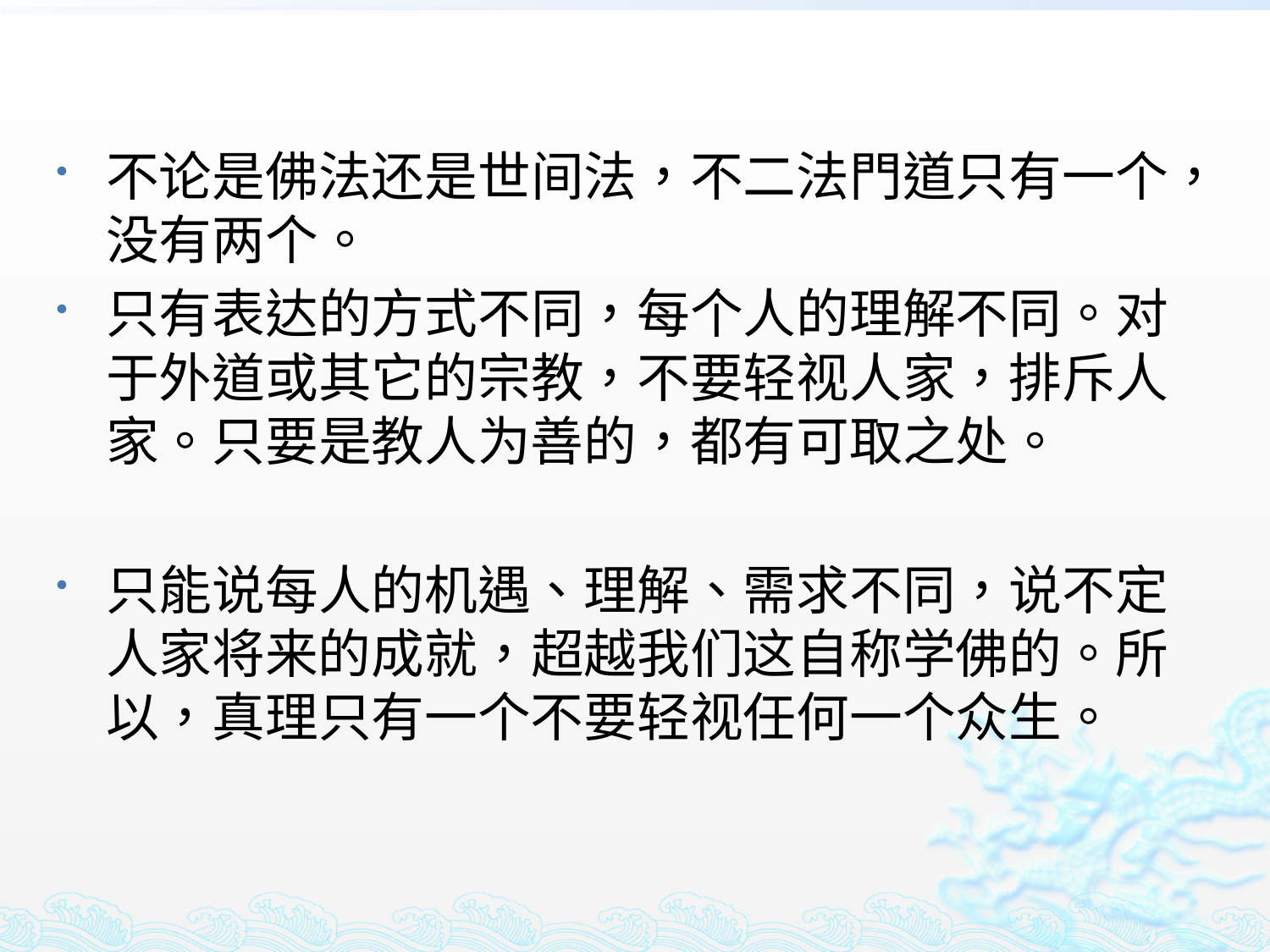

不论是佛法还是世间法，不二法門道只有一个，没有两个。
只有表达的方式不同，每个人的理解不同。对于外道或其它的宗教，不要轻视人家，排斥人家。只要是教人为善的，都有可取之处。

只能说每人的机遇、理解、需求不同，说不定人家将来的成就，超越我们这自称学佛的。所以，真理只有一个不要轻视任何一个众生。